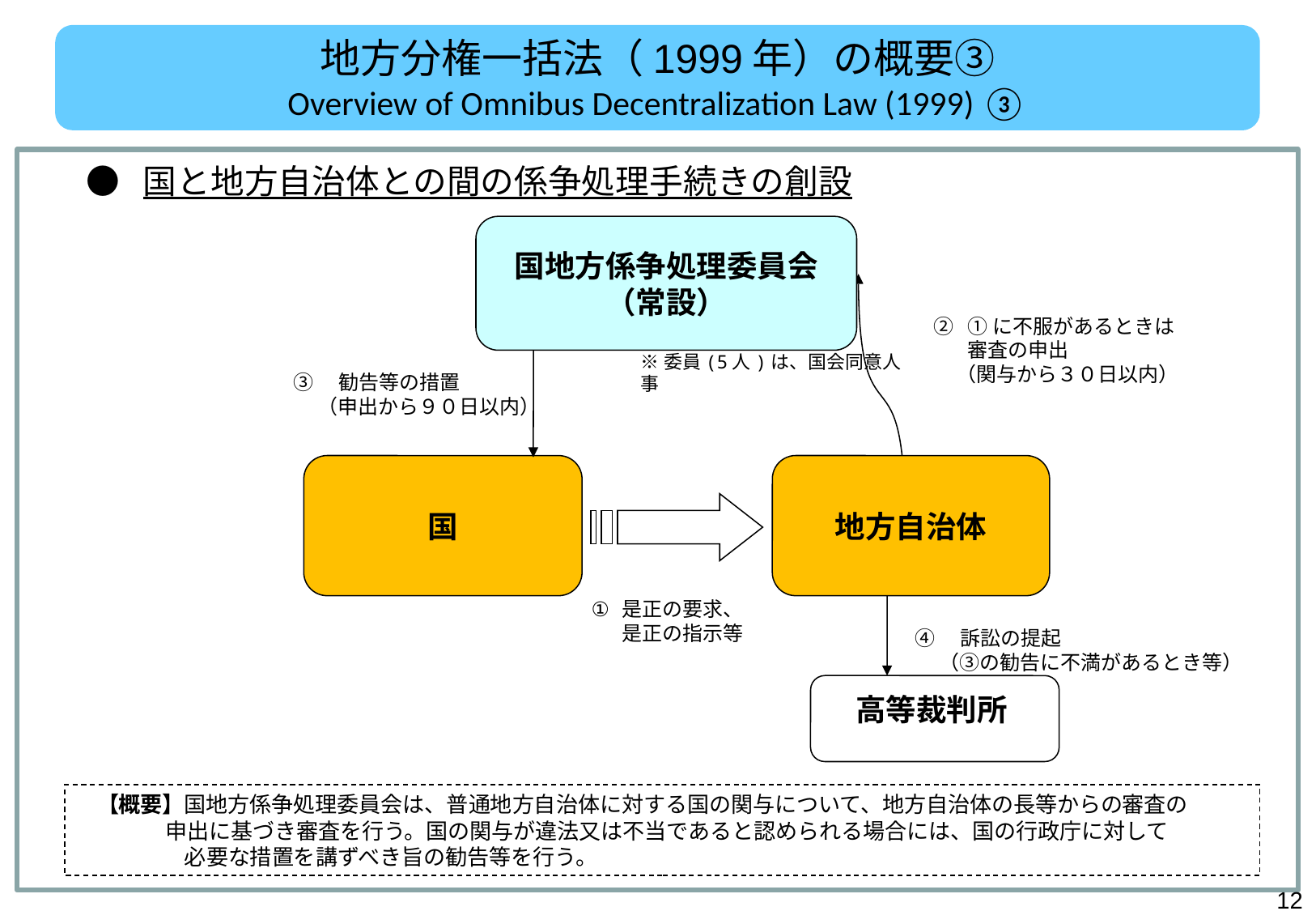

地方分権一括法（1999年）の概要③
Overview of Omnibus Decentralization Law (1999) ③

●  国と地方自治体との間の係争処理手続きの創設

国地方係争処理委員会
（常設）

②   ①に不服があるときは
　   審査の申出
    （関与から３０日以内）
③　勧告等の措置
　 （申出から９０日以内）

国

地方自治体

是正の要求、
      是正の指示等
④　訴訟の提起
　 （③の勧告に不満があるとき等）

※委員(5人)は、国会同意人事
 高等裁判所
【概要】国地方係争処理委員会は、普通地方自治体に対する国の関与について、地方自治体の長等からの審査の
   　　 申出に基づき審査を行う。国の関与が違法又は不当であると認められる場合には、国の行政庁に対して
　　　　必要な措置を講ずべき旨の勧告等を行う。
12